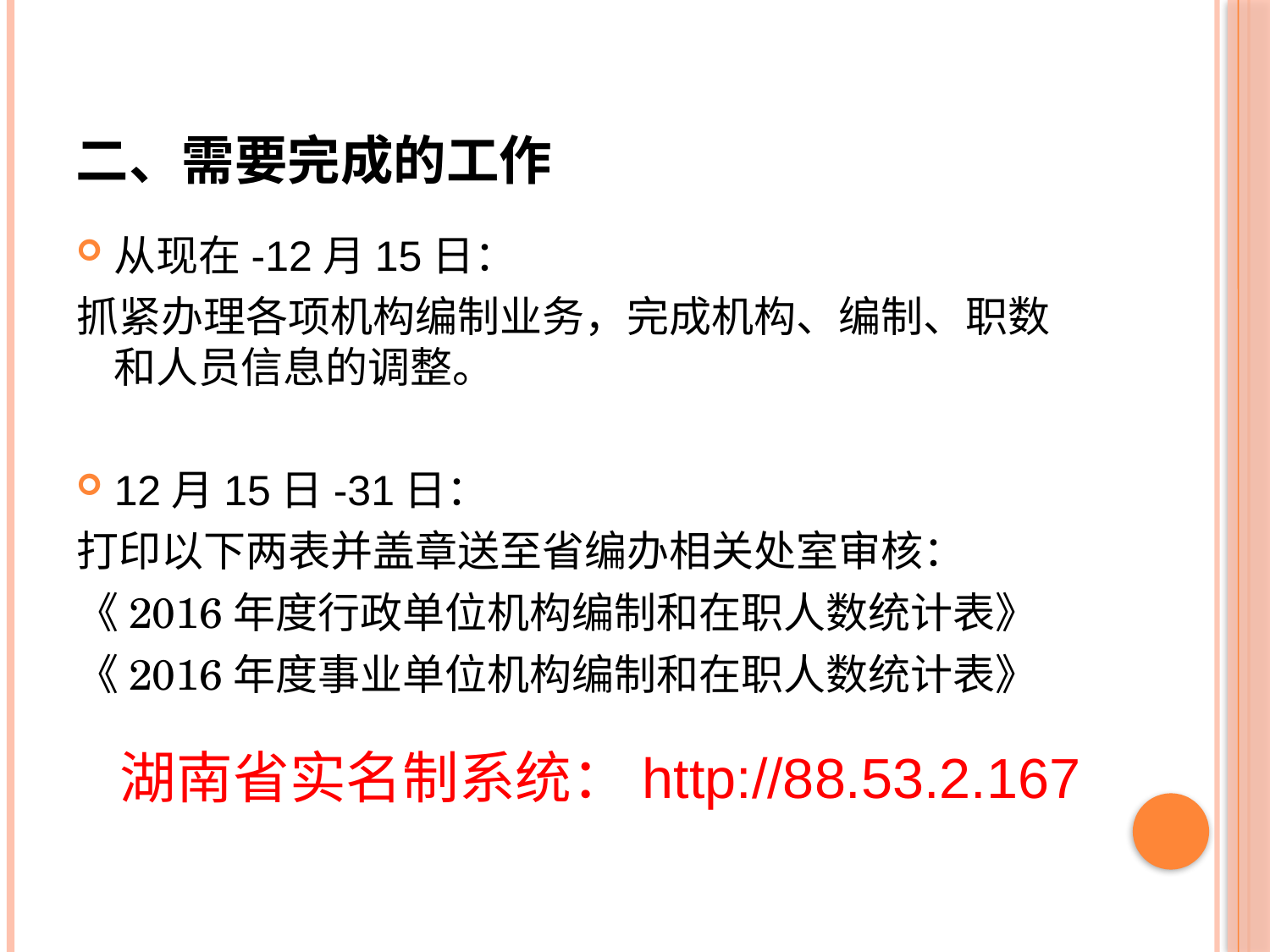

# 二、需要完成的工作
从现在-12月15日：
抓紧办理各项机构编制业务，完成机构、编制、职数和人员信息的调整。

12月15日-31日：
打印以下两表并盖章送至省编办相关处室审核：
《2016年度行政单位机构编制和在职人数统计表》
《2016年度事业单位机构编制和在职人数统计表》
湖南省实名制系统：http://88.53.2.167